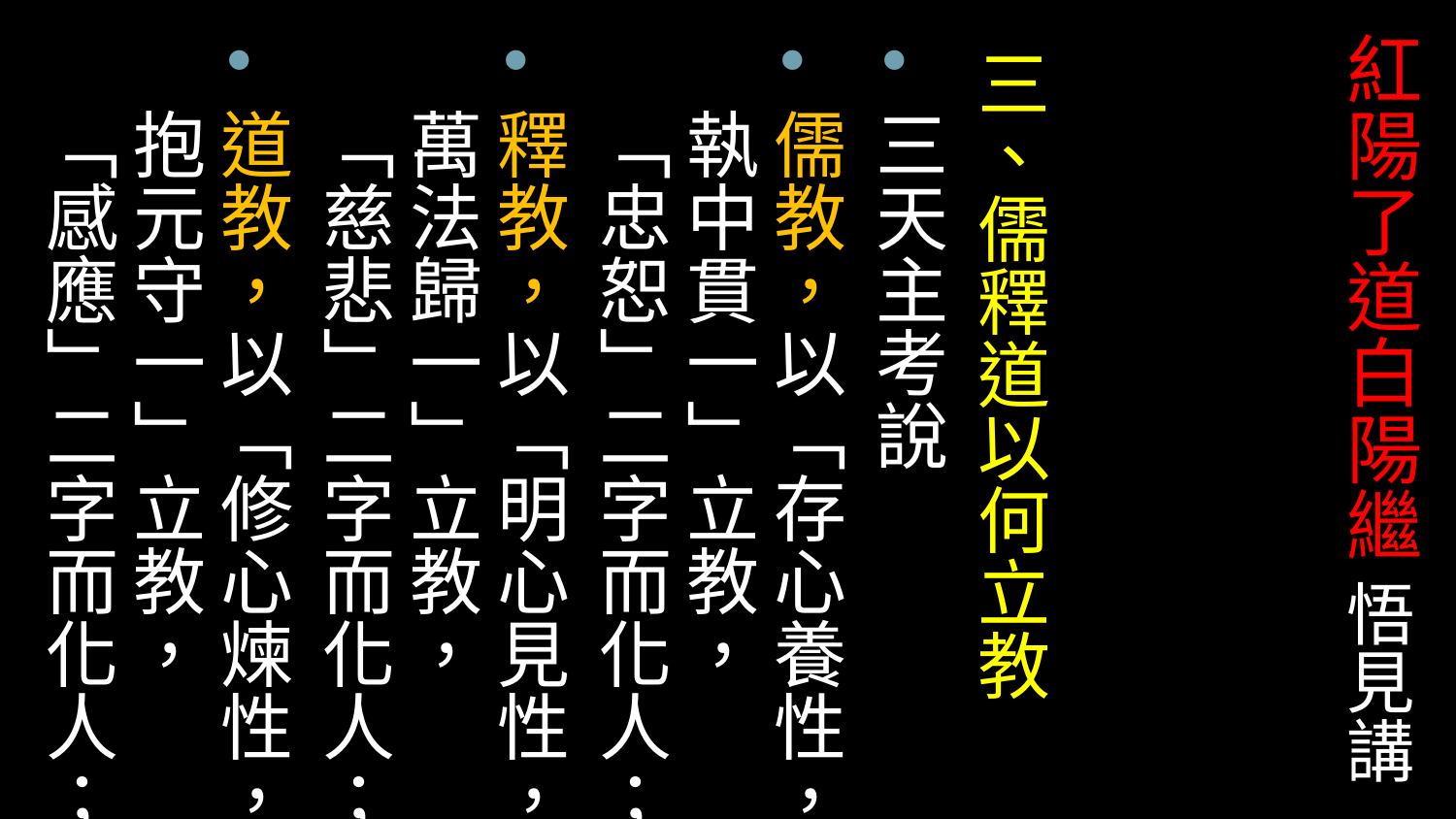

# 紅陽了道白陽繼 悟見講
三、儒釋道以何立教
三天主考說
儒教，以「存心養性，執中貫一」立教，「忠恕」二字而化人；
釋教，以「明心見性，萬法歸一」立教，「慈悲」二字而化人；
道教，以「修心煉性，抱元守一」立教，「感應」二字而化人；